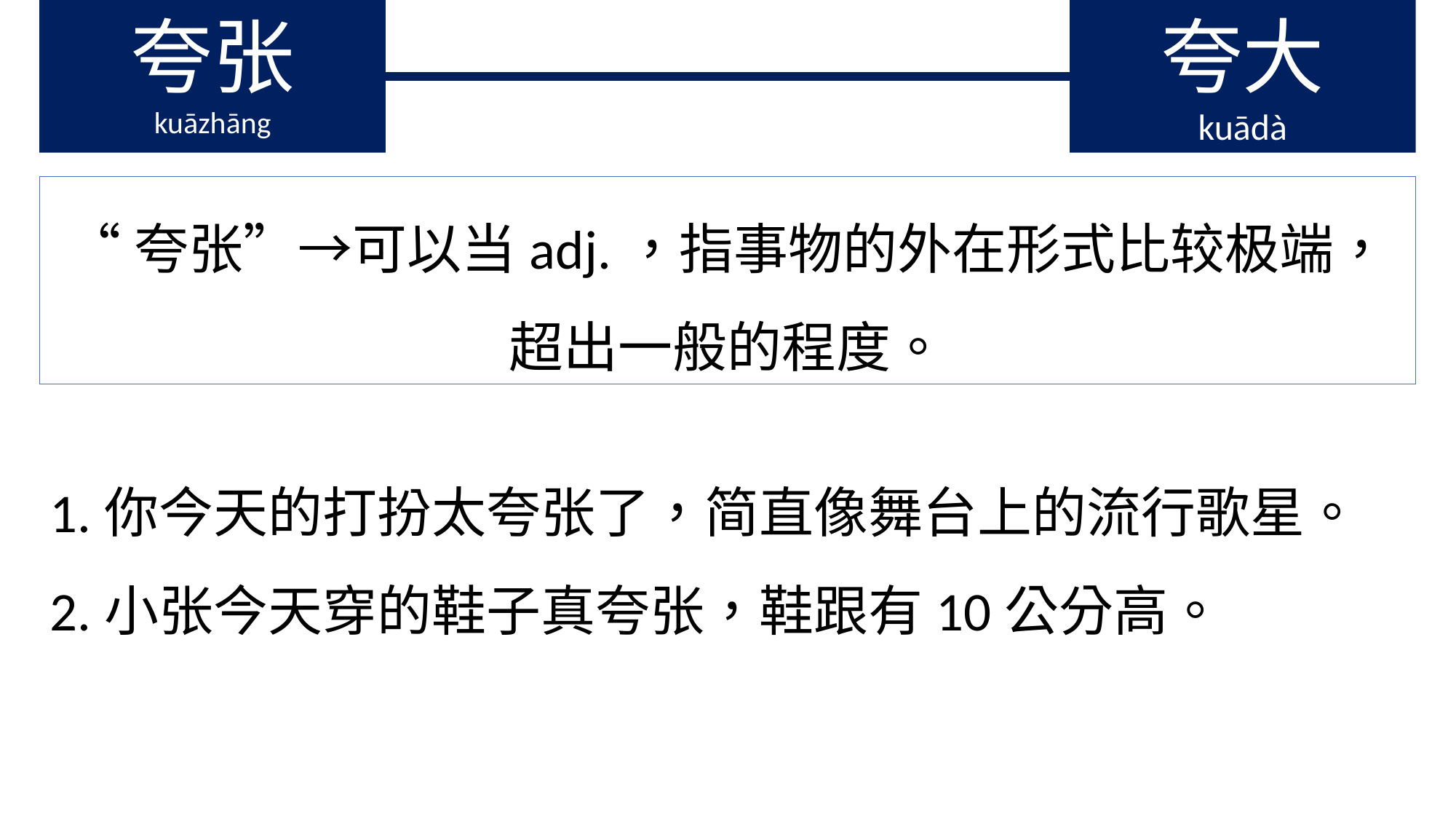

夸张
kuāzhāng

夸大
kuādà
“夸张”→可以当adj.，指事物的外在形式比较极端，超出一般的程度。
1.你今天的打扮太夸张了，简直像舞台上的流行歌星。
2.小张今天穿的鞋子真夸张，鞋跟有10公分高。